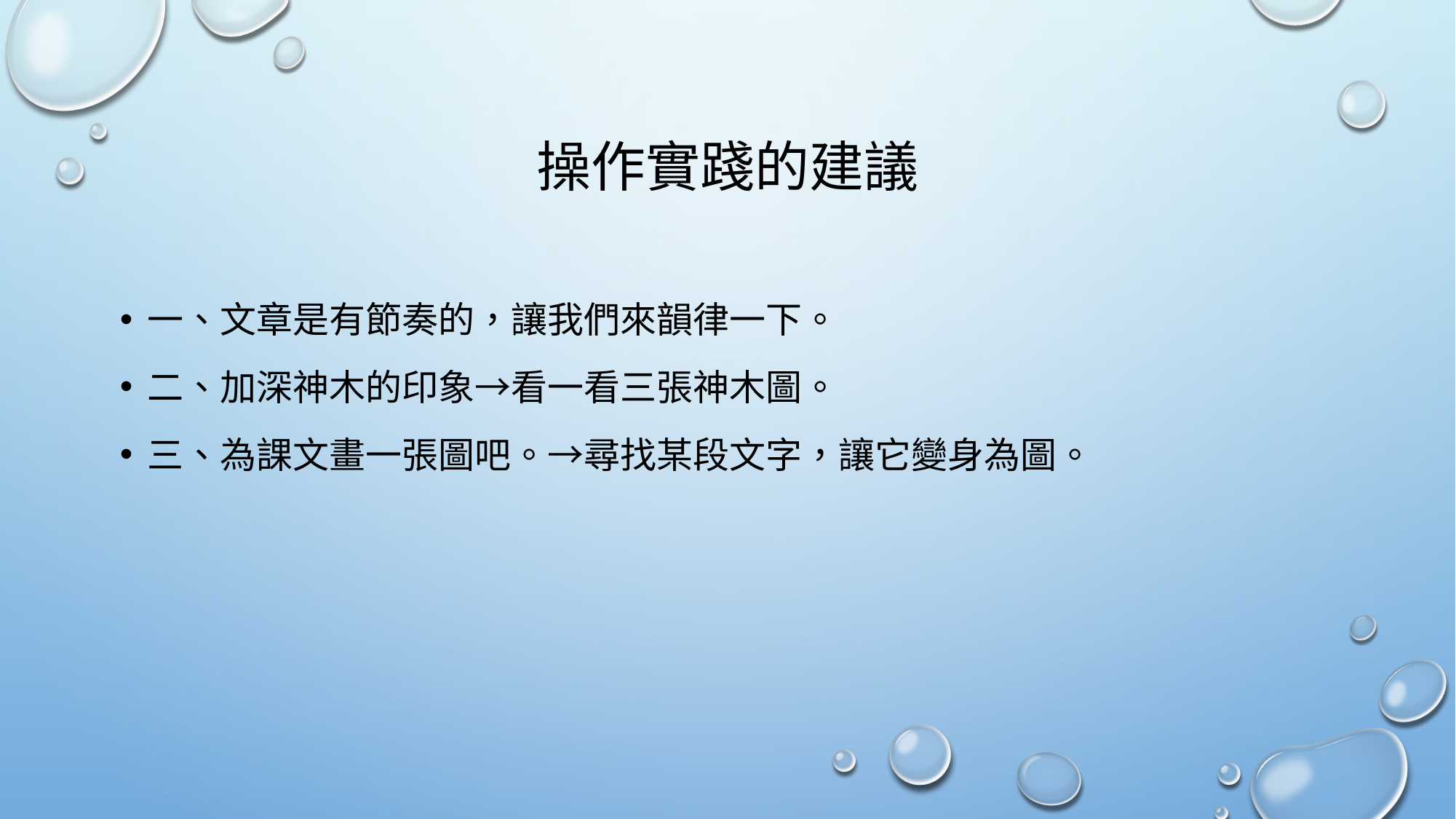

# 操作實踐的建議
一、文章是有節奏的，讓我們來韻律一下。
二、加深神木的印象→看一看三張神木圖。
三、為課文畫一張圖吧。→尋找某段文字，讓它變身為圖。